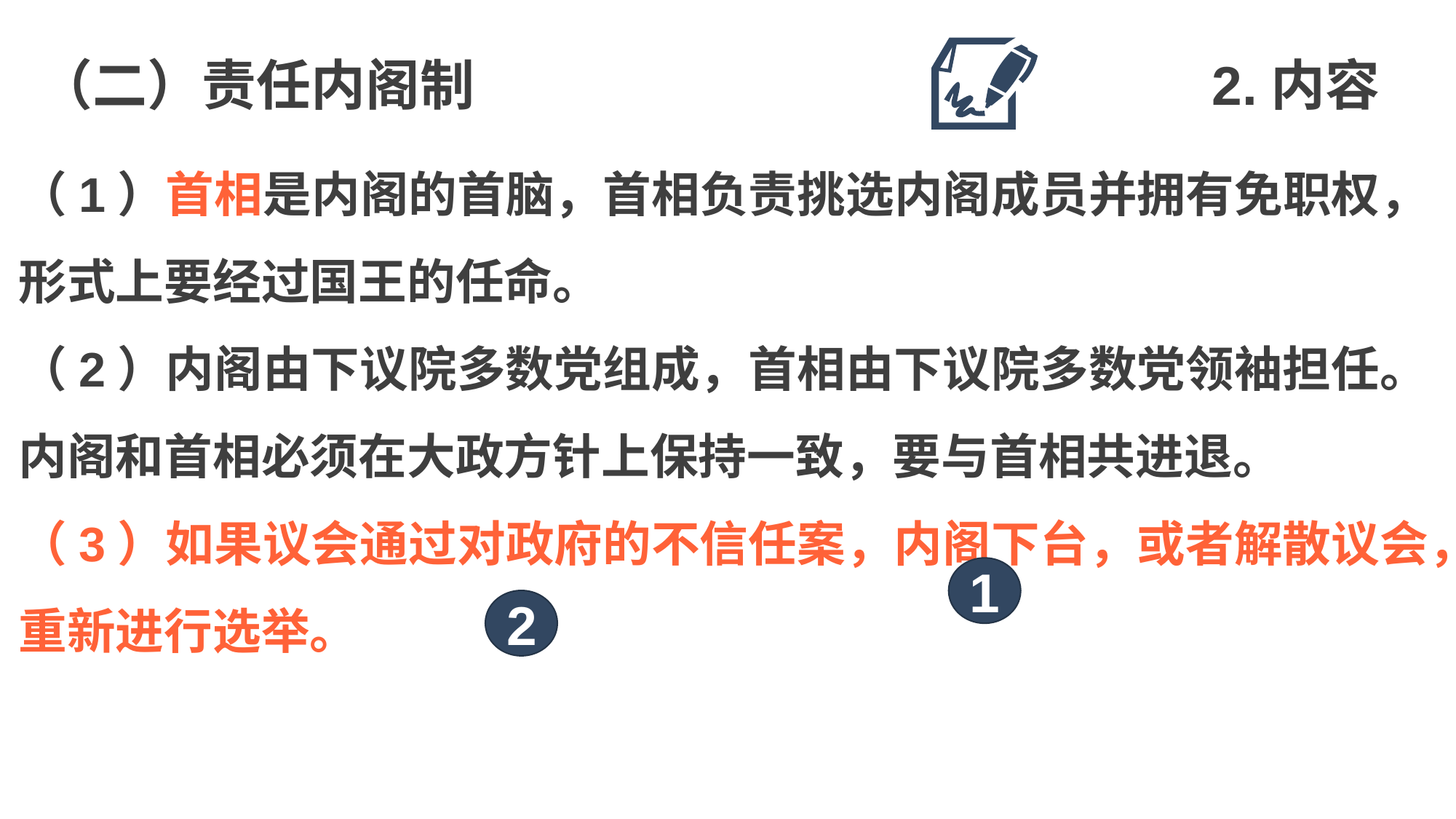

（二）责任内阁制
2.内容
（1）首相是内阁的首脑，首相负责挑选内阁成员并拥有免职权，形式上要经过国王的任命。
（2）内阁由下议院多数党组成，首相由下议院多数党领袖担任。内阁和首相必须在大政方针上保持一致，要与首相共进退。
（3）如果议会通过对政府的不信任案，内阁下台，或者解散议会，重新进行选举。

1
2
20